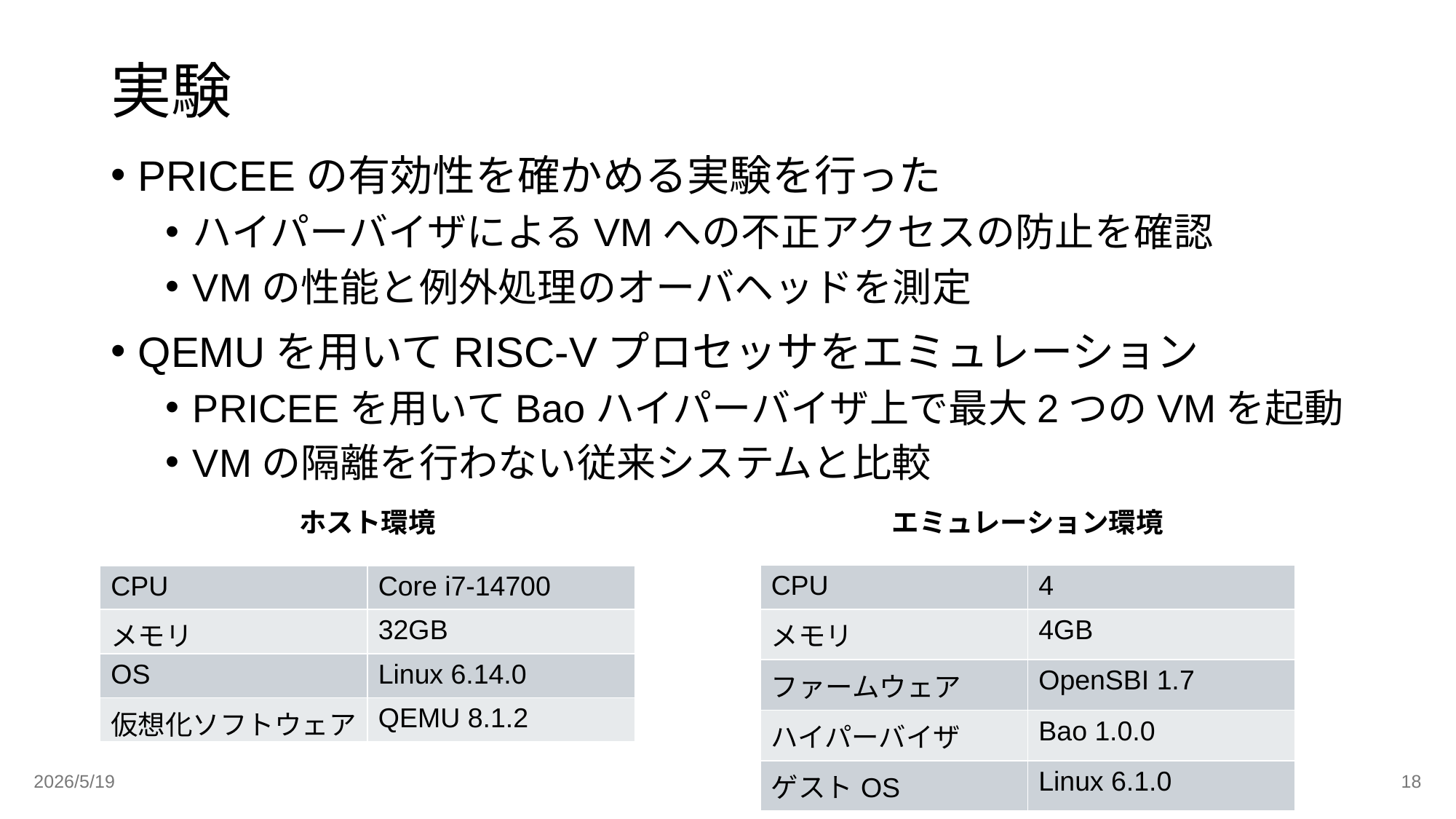

# 実験
PRICEEの有効性を確かめる実験を行った
ハイパーバイザによるVMへの不正アクセスの防止を確認
VMの性能と例外処理のオーバヘッドを測定
QEMUを用いてRISC-Vプロセッサをエミュレーション
PRICEEを用いてBaoハイパーバイザ上で最大2つのVMを起動
VMの隔離を行わない従来システムと比較

ホスト環境
エミュレーション環境
| CPU | 4 |
| --- | --- |
| メモリ | 4GB |
| ファームウェア | OpenSBI 1.7 |
| ハイパーバイザ | Bao 1.0.0 |
| ゲストOS | Linux 6.1.0 |
| CPU | Core i7-14700 |
| --- | --- |
| メモリ | 32GB |
| OS | Linux 6.14.0 |
| 仮想化ソフトウェア | QEMU 8.1.2 |
2026/5/19
18